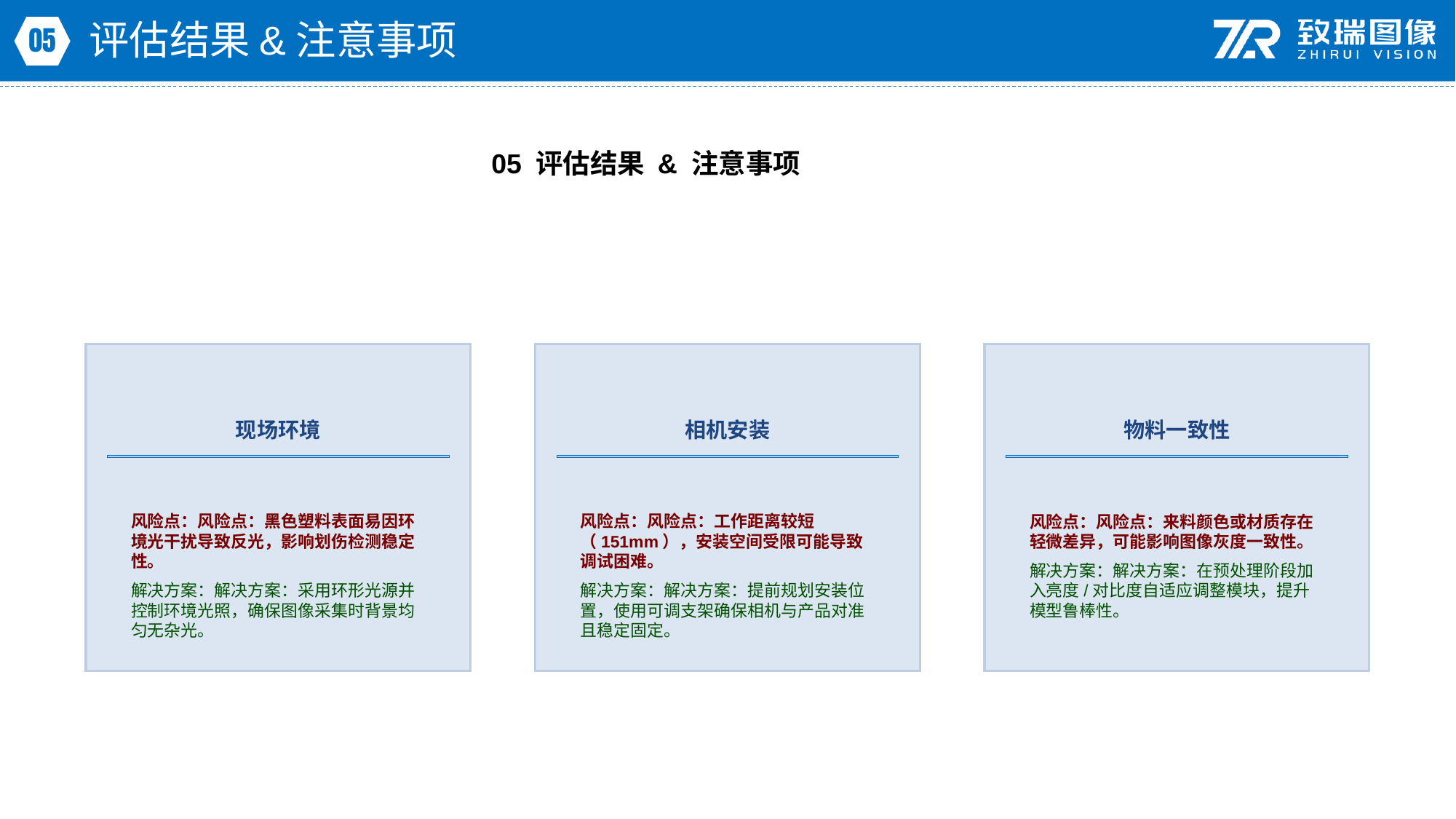

评估结果&注意事项
05

05 评估结果 & 注意事项

现场环境

相机安装

物料一致性

风险点：风险点：黑色塑料表面易因环境光干扰导致反光，影响划伤检测稳定性。
解决方案：解决方案：采用环形光源并控制环境光照，确保图像采集时背景均匀无杂光。

风险点：风险点：工作距离较短（151mm），安装空间受限可能导致调试困难。
解决方案：解决方案：提前规划安装位置，使用可调支架确保相机与产品对准且稳定固定。

风险点：风险点：来料颜色或材质存在轻微差异，可能影响图像灰度一致性。
解决方案：解决方案：在预处理阶段加入亮度/对比度自适应调整模块，提升模型鲁棒性。